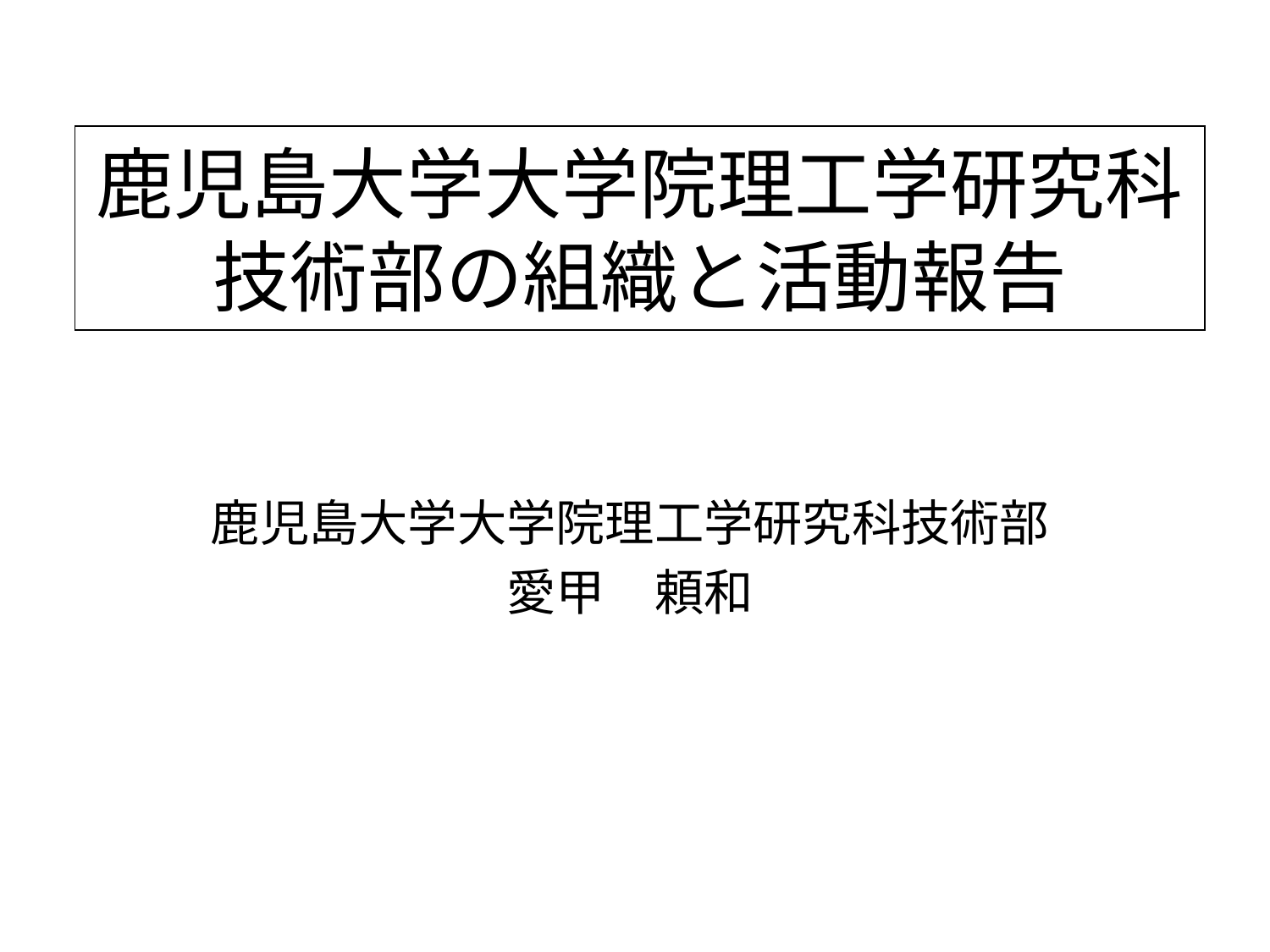

# 鹿児島大学大学院理工学研究科技術部の組織と活動報告
鹿児島大学大学院理工学研究科技術部
愛甲　頼和